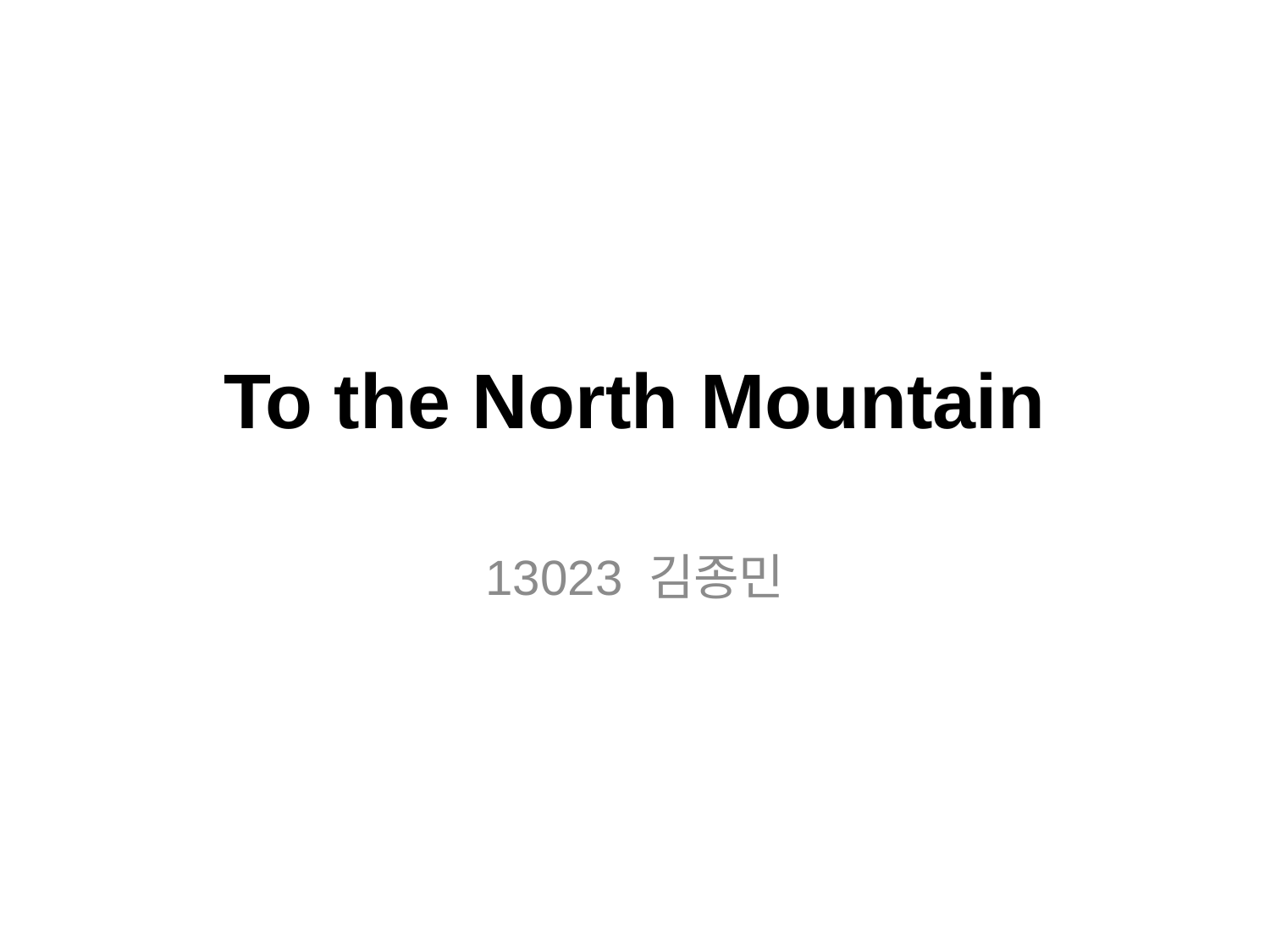

# To the North Mountain
13023 김종민